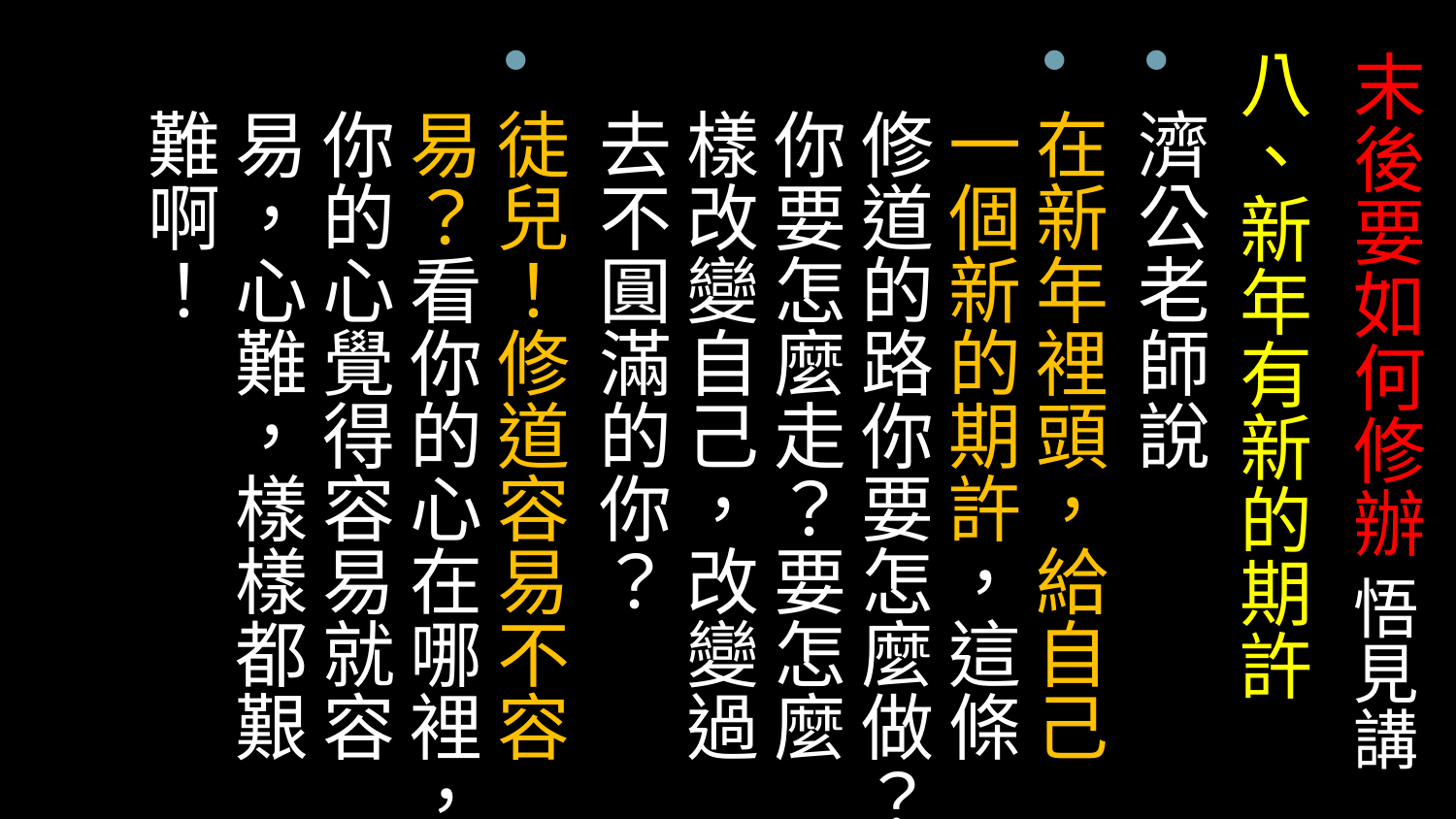

八、新年有新的期許
濟公老師說
在新年裡頭，給自己一個新的期許，這條修道的路你要怎麼做？你要怎麼走？要怎麼樣改變自己，改變過去不圓滿的你？
徒兒！修道容易不容易？看你的心在哪裡，你的心覺得容易就容易，心難，樣樣都艱難啊！

# 末後要如何修辦 悟見講